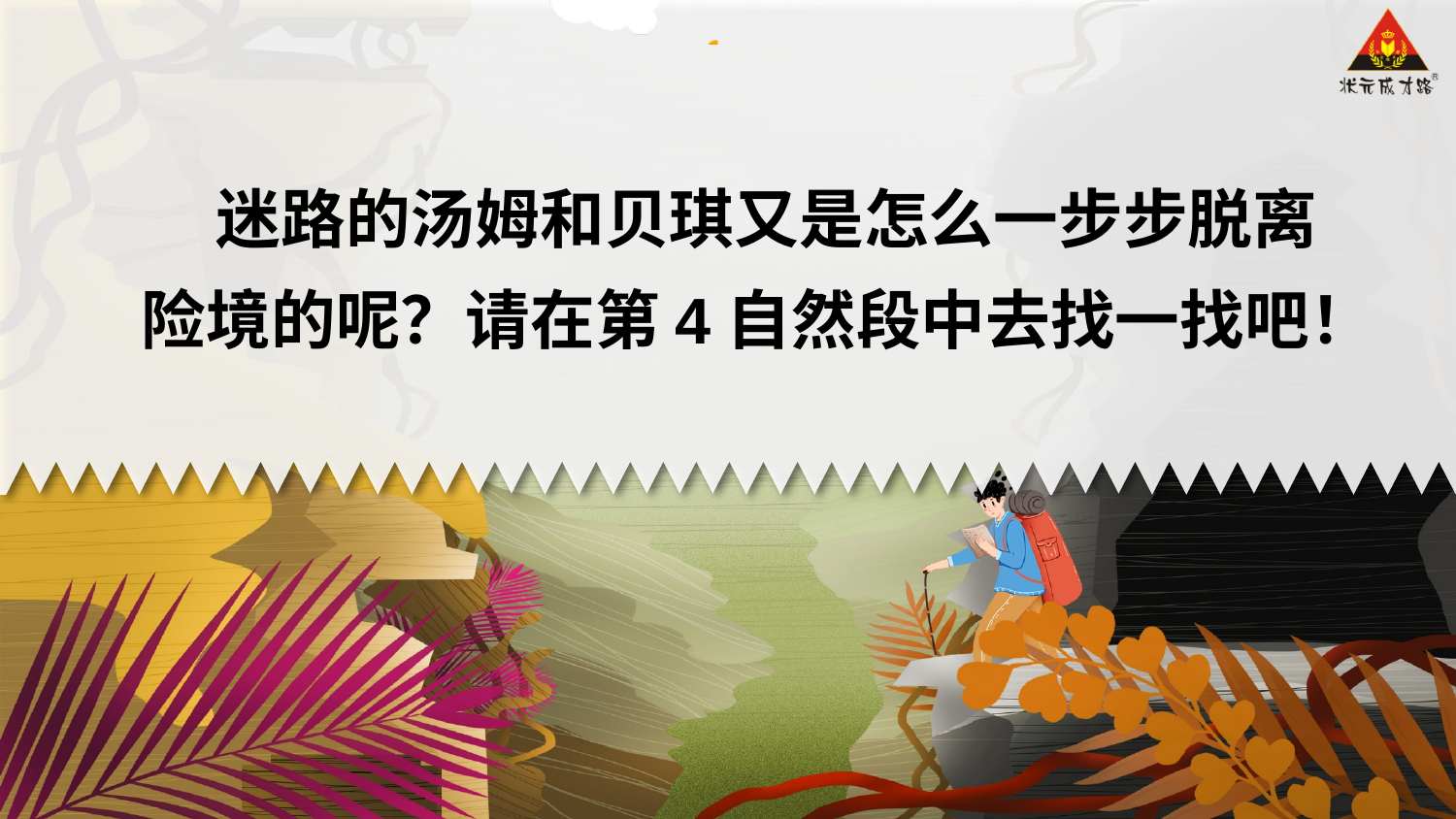

迷路的汤姆和贝琪又是怎么一步步脱离险境的呢？请在第4自然段中去找一找吧！